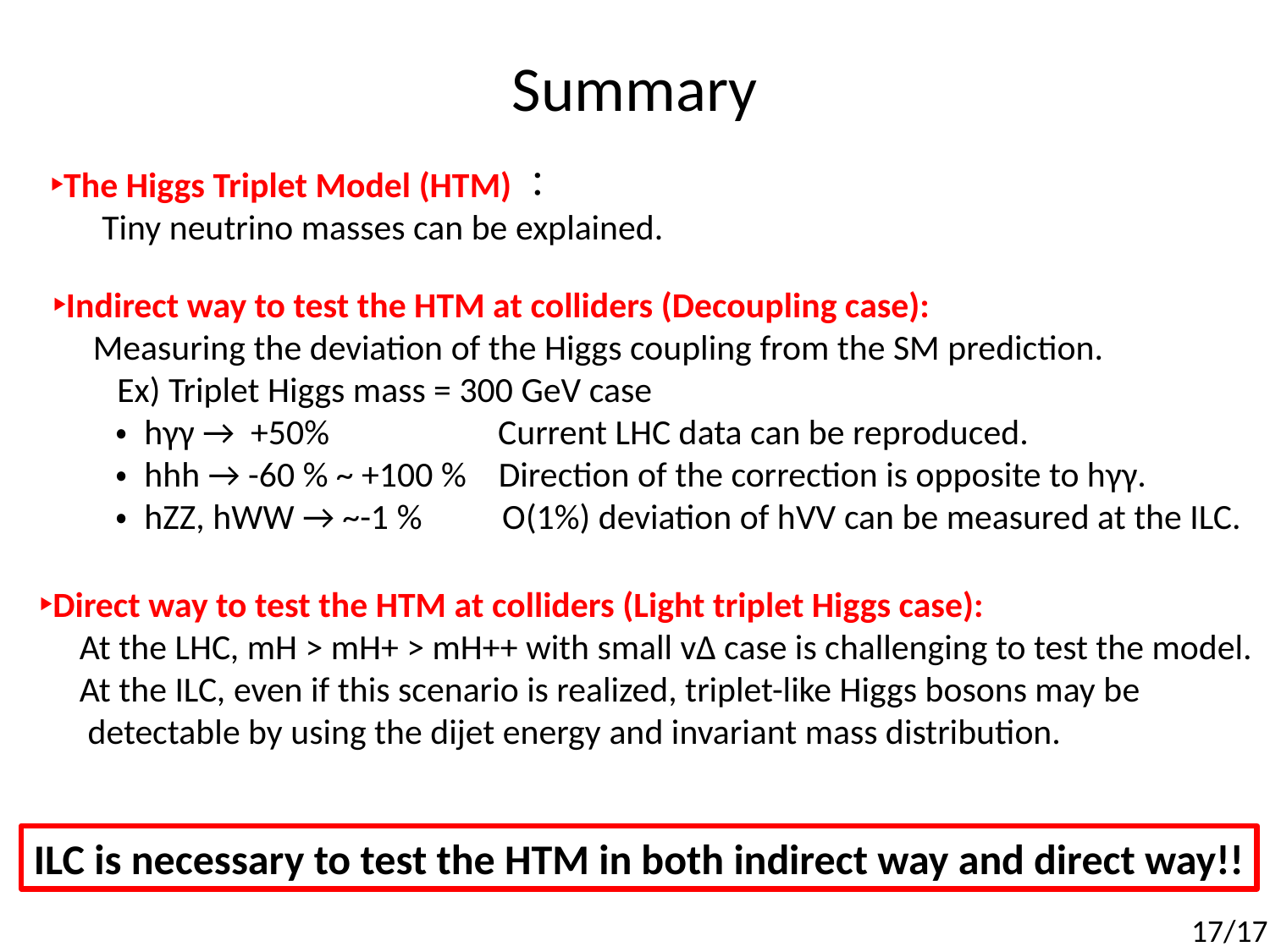

# Summary
‣The Higgs Triplet Model (HTM)：
　 Tiny neutrino masses can be explained.
‣Indirect way to test the HTM at colliders (Decoupling case):
     Measuring the deviation of the Higgs coupling from the SM prediction.
        Ex) Triplet Higgs mass = 300 GeV case
       ・ hγγ →  +50%                     Current LHC data can be reproduced.
       ・ hhh → -60 % ~ +100 %    Direction of the correction is opposite to hγγ.
       ・ hZZ, hWW → ~-1 %          O(1%) deviation of hVV can be measured at the ILC.

‣Direct way to test the HTM at colliders (Light triplet Higgs case):
     At the LHC, mH > mH+ > mH++ with small vΔ case is challenging to test the model.
     At the ILC, even if this scenario is realized, triplet-like Higgs bosons may be
      detectable by using the dijet energy and invariant mass distribution.

ILC is necessary to test the HTM in both indirect way and direct way!!
17/17